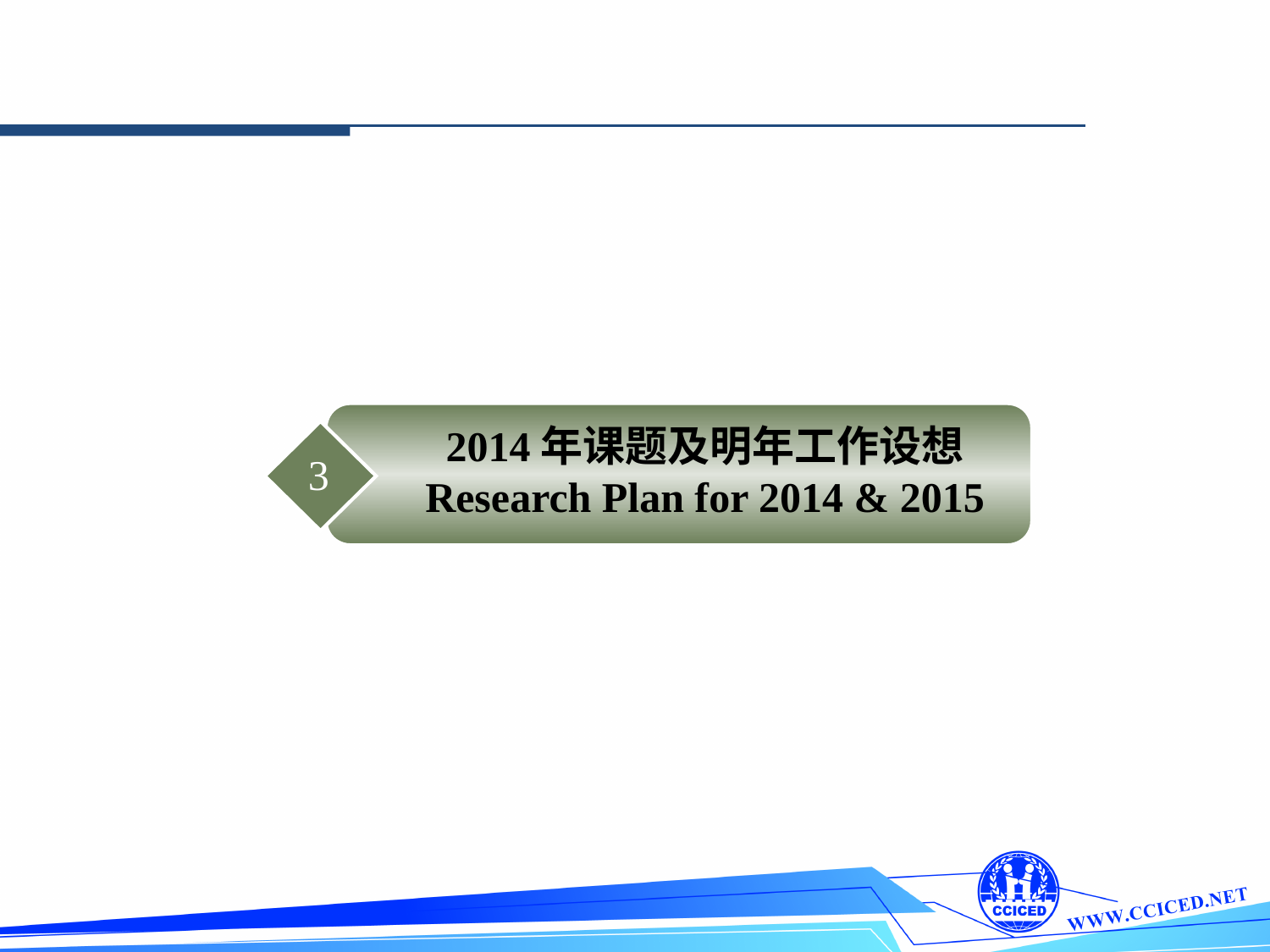

2014年课题及明年工作设想
Research Plan for 2014 & 2015

3